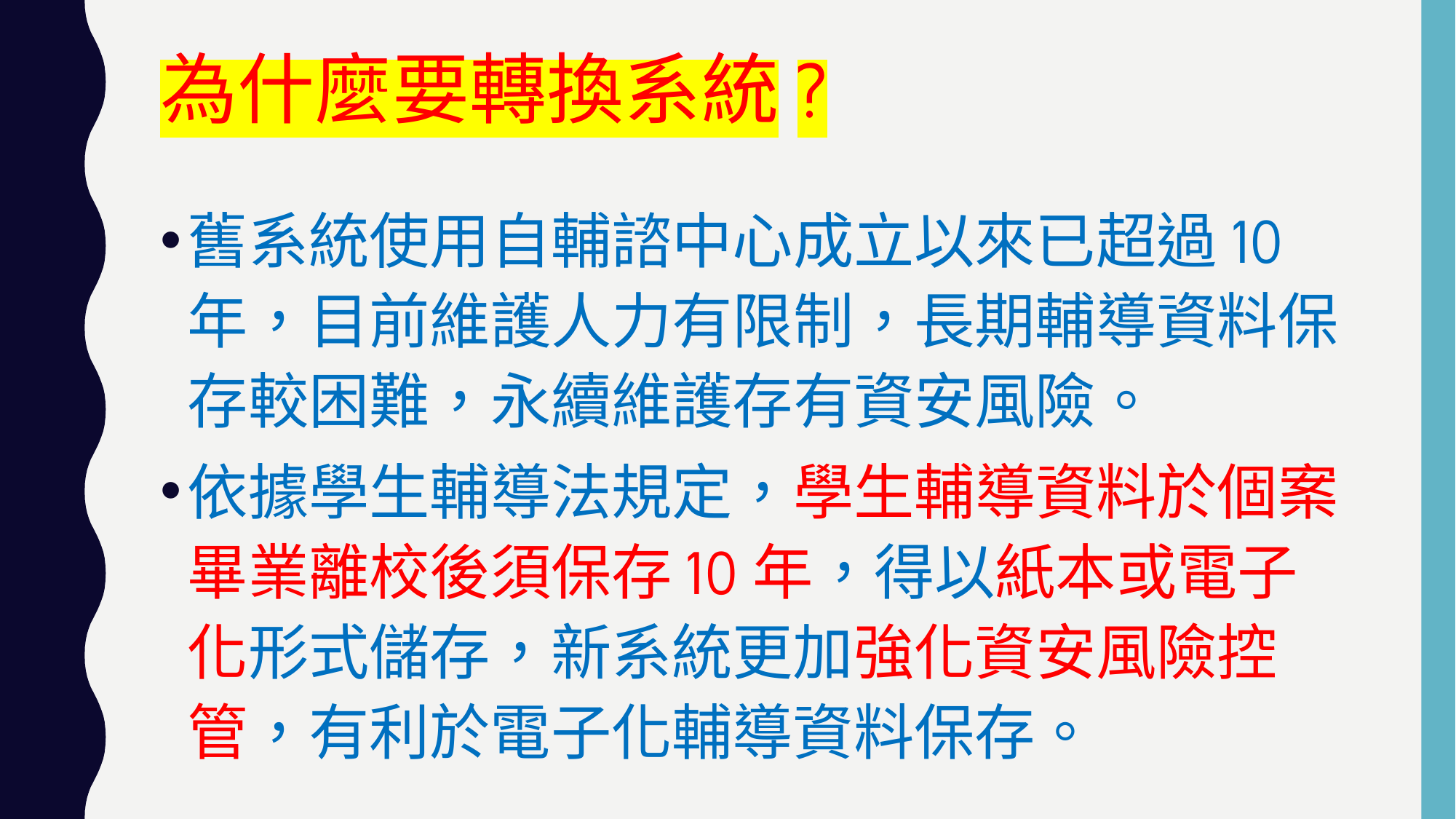

# 為什麼要轉換系統?
舊系統使用自輔諮中心成立以來已超過10年，目前維護人力有限制，長期輔導資料保存較困難，永續維護存有資安風險。
依據學生輔導法規定，學生輔導資料於個案畢業離校後須保存10年，得以紙本或電子化形式儲存，新系統更加強化資安風險控管，有利於電子化輔導資料保存。